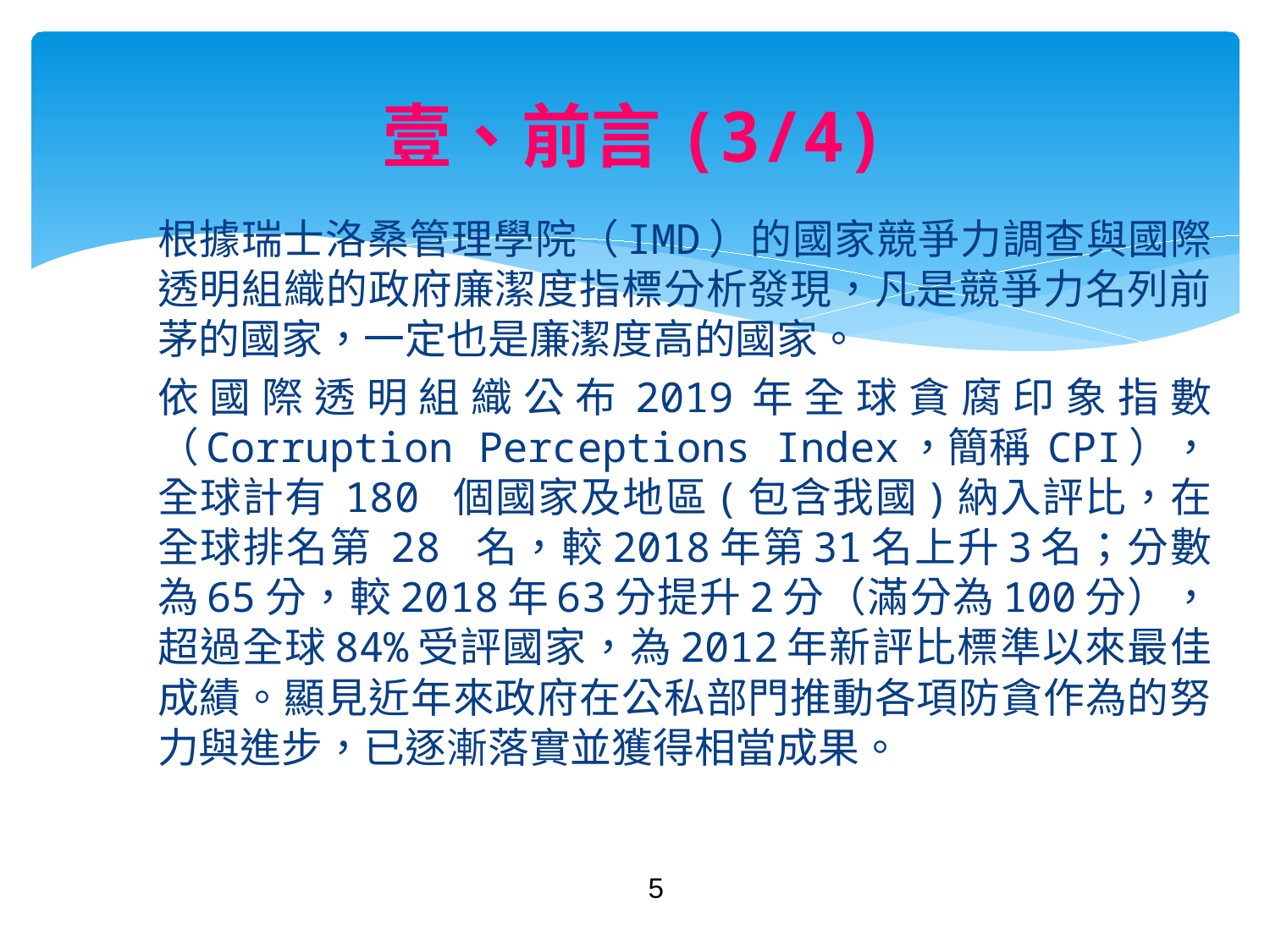

# 壹、前言(3/4)
根據瑞士洛桑管理學院（IMD）的國家競爭力調查與國際透明組織的政府廉潔度指標分析發現，凡是競爭力名列前茅的國家，一定也是廉潔度高的國家。
依國際透明組織公布2019年全球貪腐印象指數（Corruption Perceptions Index，簡稱 CPI），全球計有 180 個國家及地區(包含我國)納入評比，在全球排名第 28 名，較2018年第31名上升3名；分數為65分，較2018年63分提升2分（滿分為100分），超過全球84%受評國家，為2012年新評比標準以來最佳成績。顯見近年來政府在公私部門推動各項防貪作為的努力與進步，已逐漸落實並獲得相當成果。
5